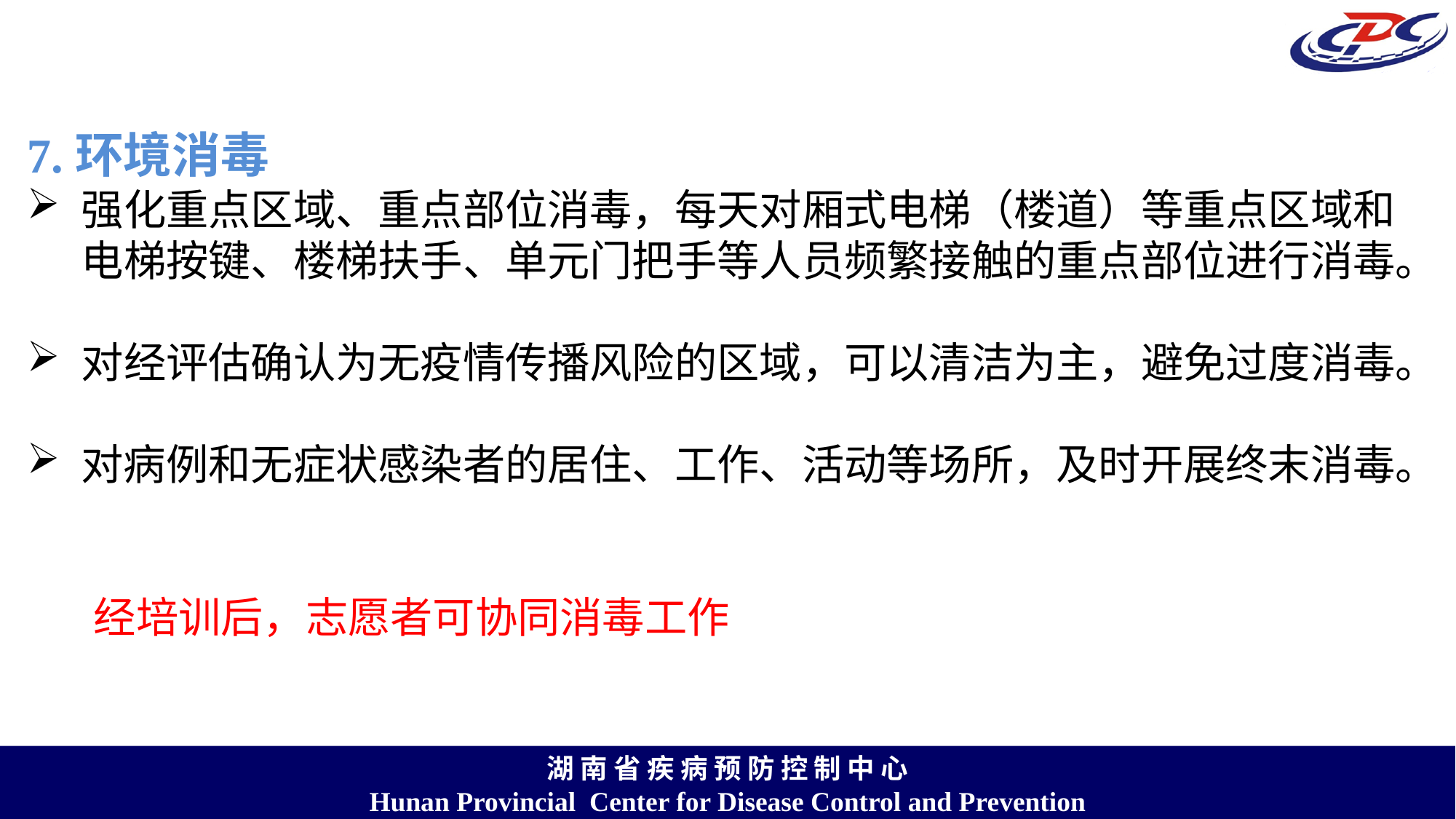

7.环境消毒
强化重点区域、重点部位消毒，每天对厢式电梯（楼道）等重点区域和电梯按键、楼梯扶手、单元门把手等人员频繁接触的重点部位进行消毒。

对经评估确认为无疫情传播风险的区域，可以清洁为主，避免过度消毒。

对病例和无症状感染者的居住、工作、活动等场所，及时开展终末消毒。

      经培训后，志愿者可协同消毒工作